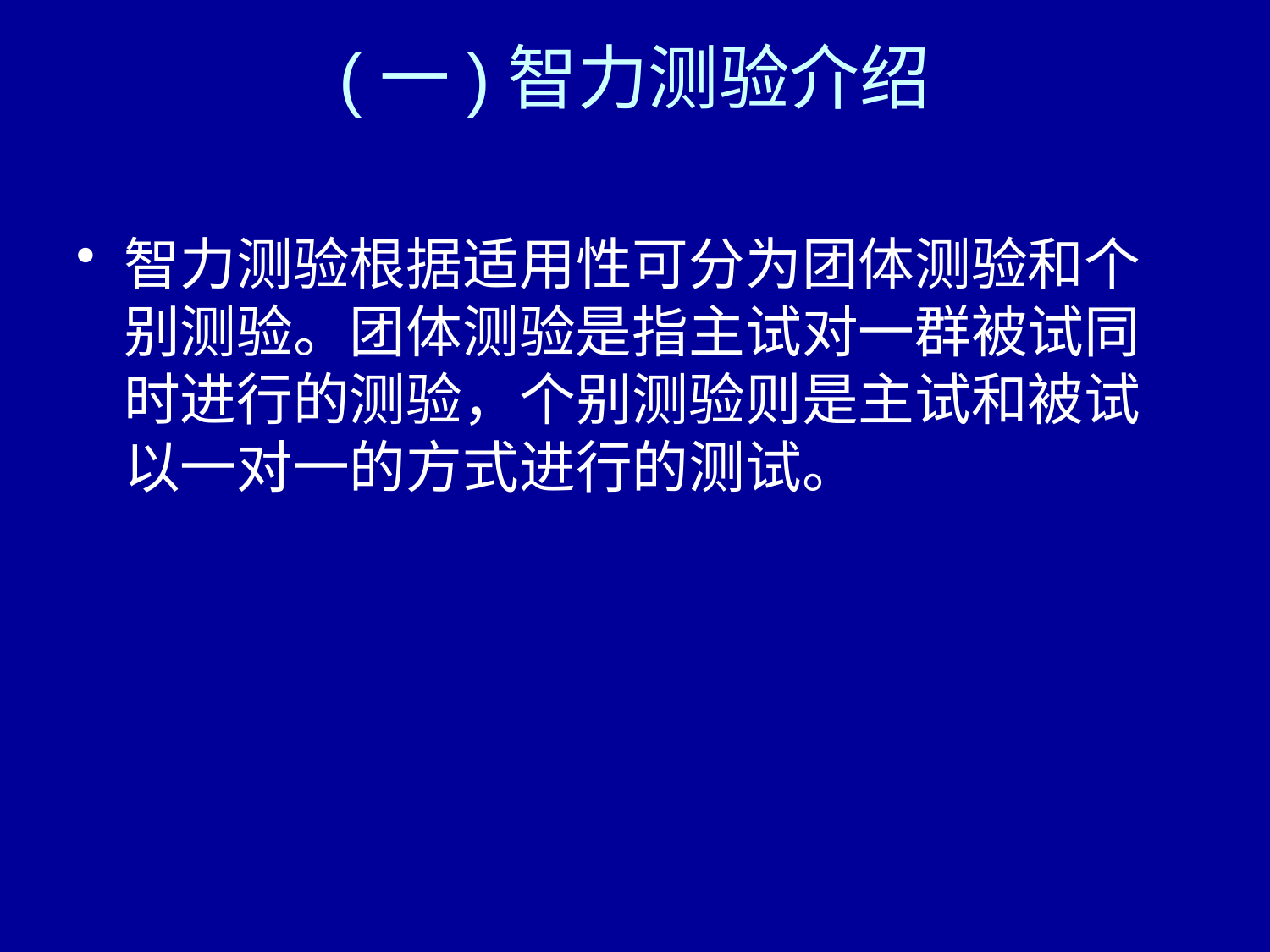

# (一)智力测验介绍
智力测验根据适用性可分为团体测验和个别测验。团体测验是指主试对一群被试同时进行的测验，个别测验则是主试和被试以一对一的方式进行的测试。